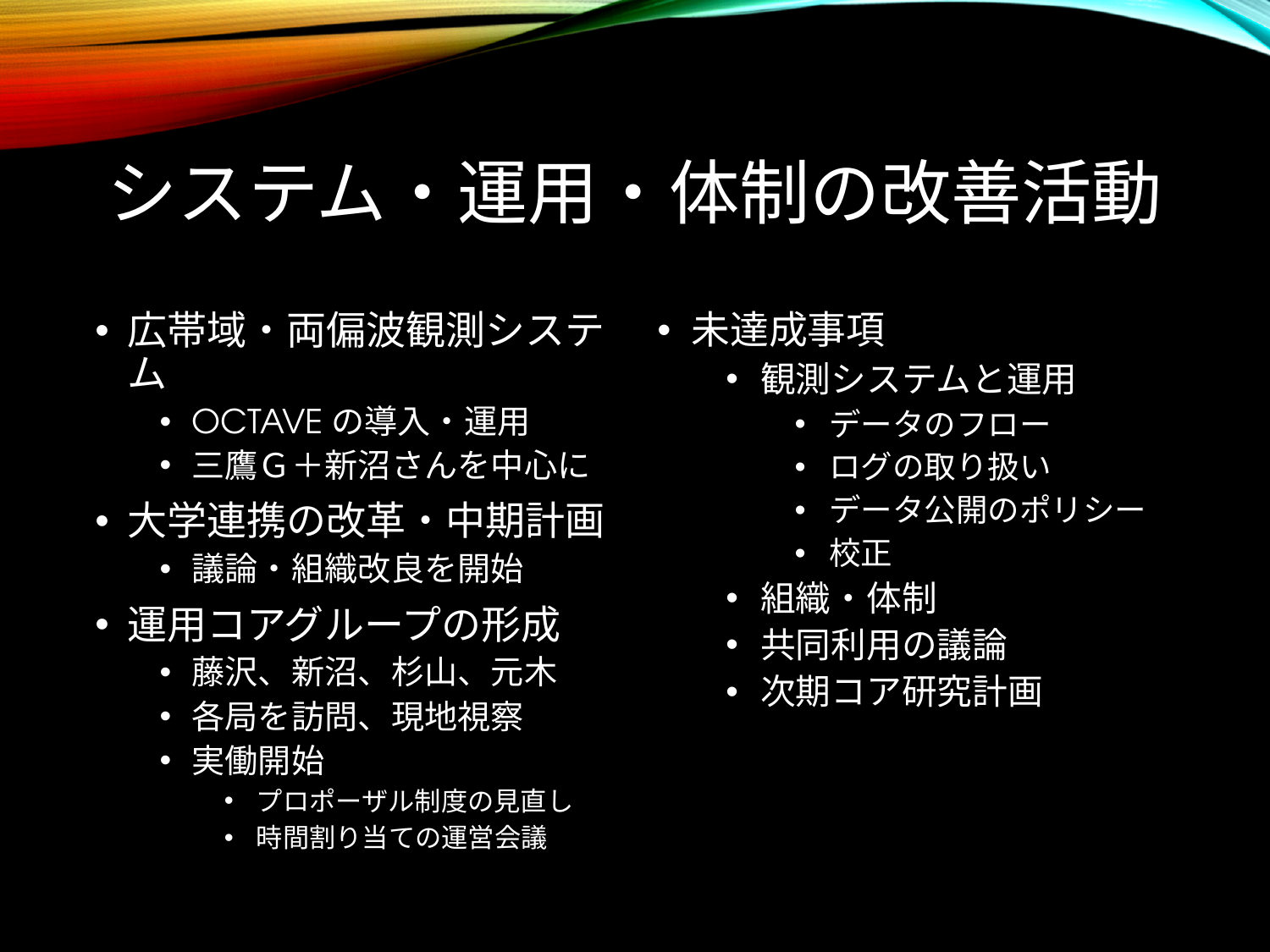

# システム・運用・体制の改善活動
広帯域・両偏波観測システム
OCTAVEの導入・運用
三鷹Ｇ＋新沼さんを中心に
大学連携の改革・中期計画
議論・組織改良を開始
運用コアグループの形成
藤沢、新沼、杉山、元木
各局を訪問、現地視察
実働開始
プロポーザル制度の見直し
時間割り当ての運営会議
未達成事項
観測システムと運用
データのフロー
ログの取り扱い
データ公開のポリシー
校正
組織・体制
共同利用の議論
次期コア研究計画